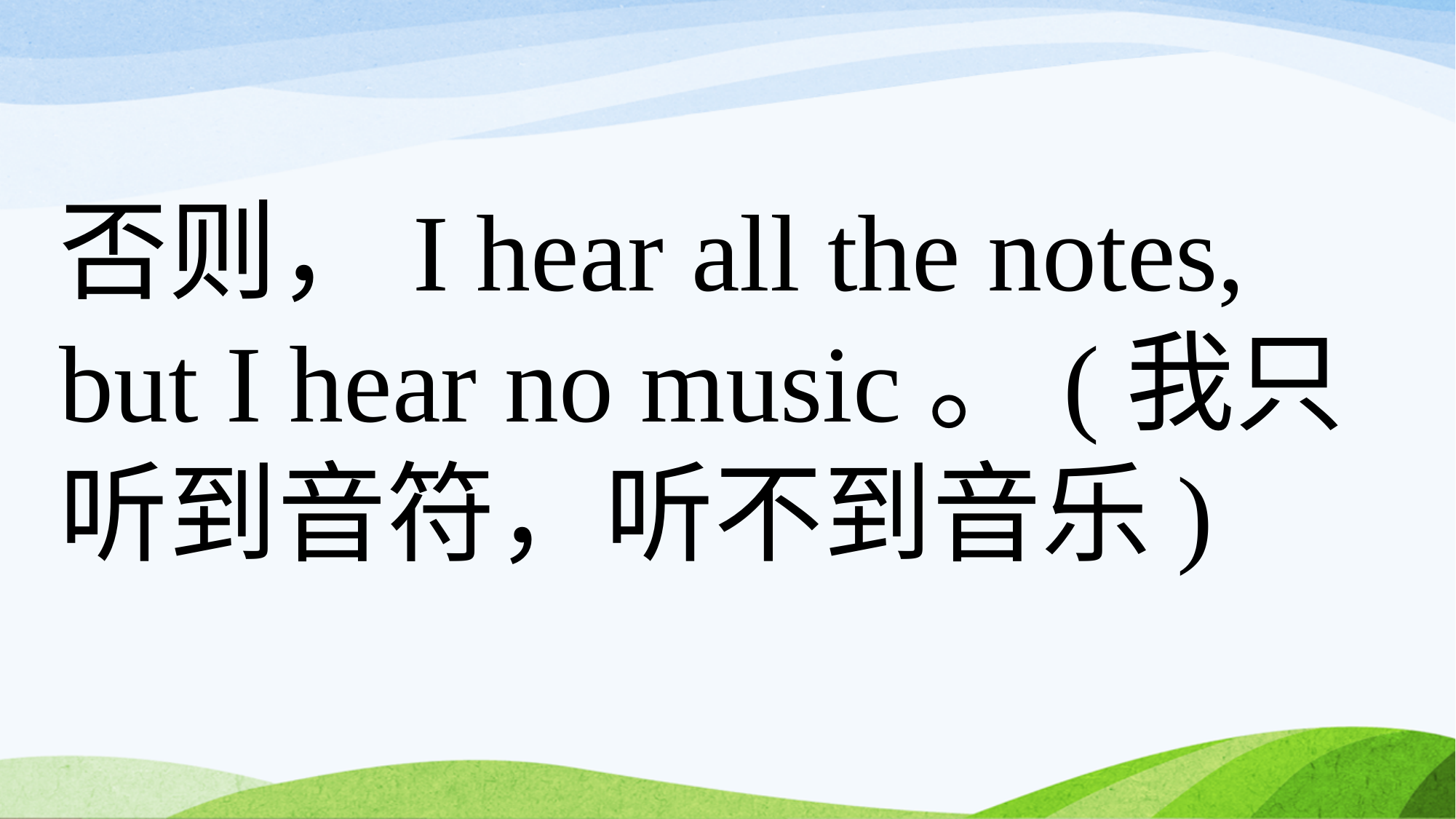

否则，I hear all the notes, but I hear no music。(我只听到音符，听不到音乐)